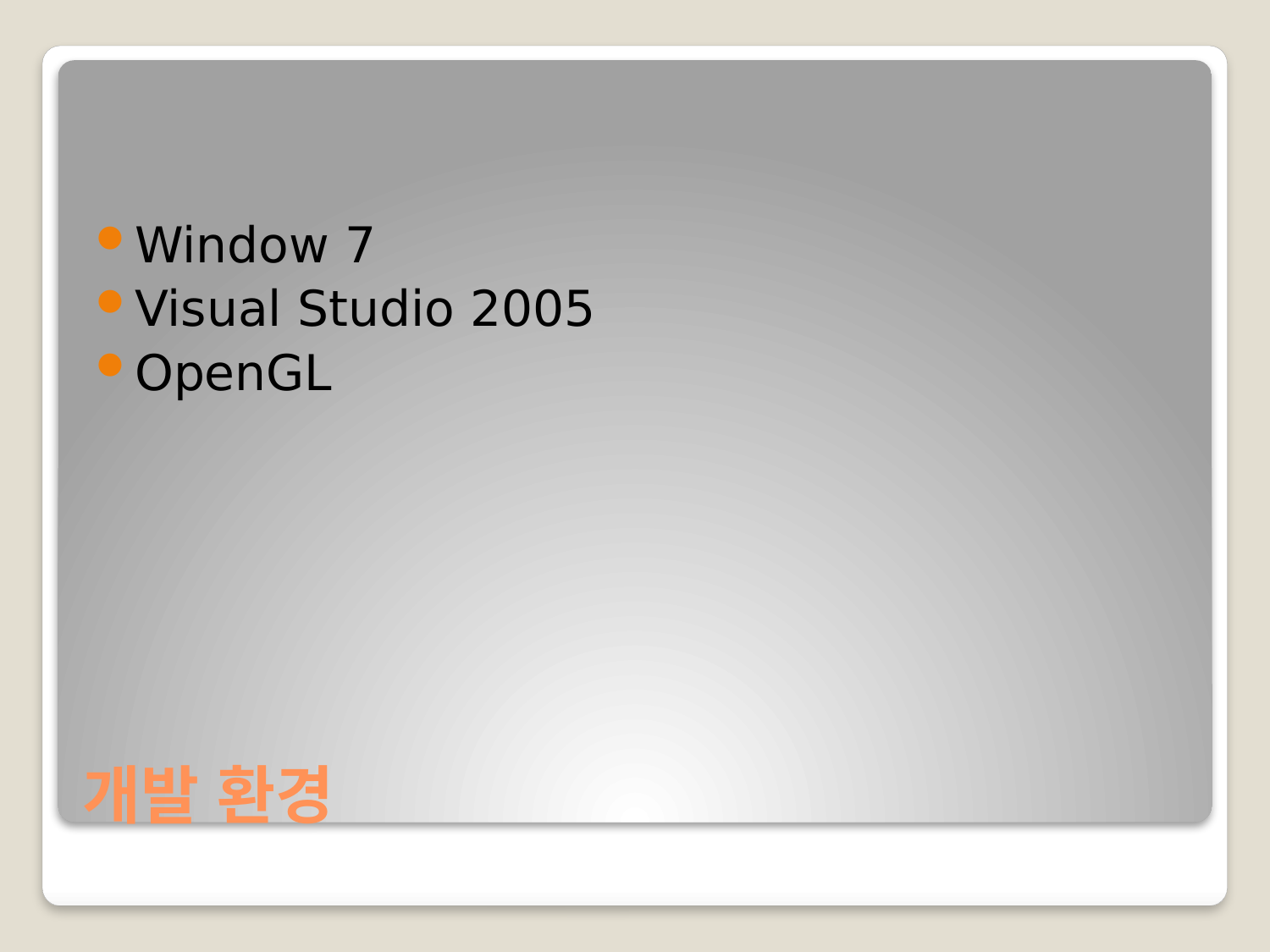

Window 7
Visual Studio 2005
OpenGL
# 개발 환경